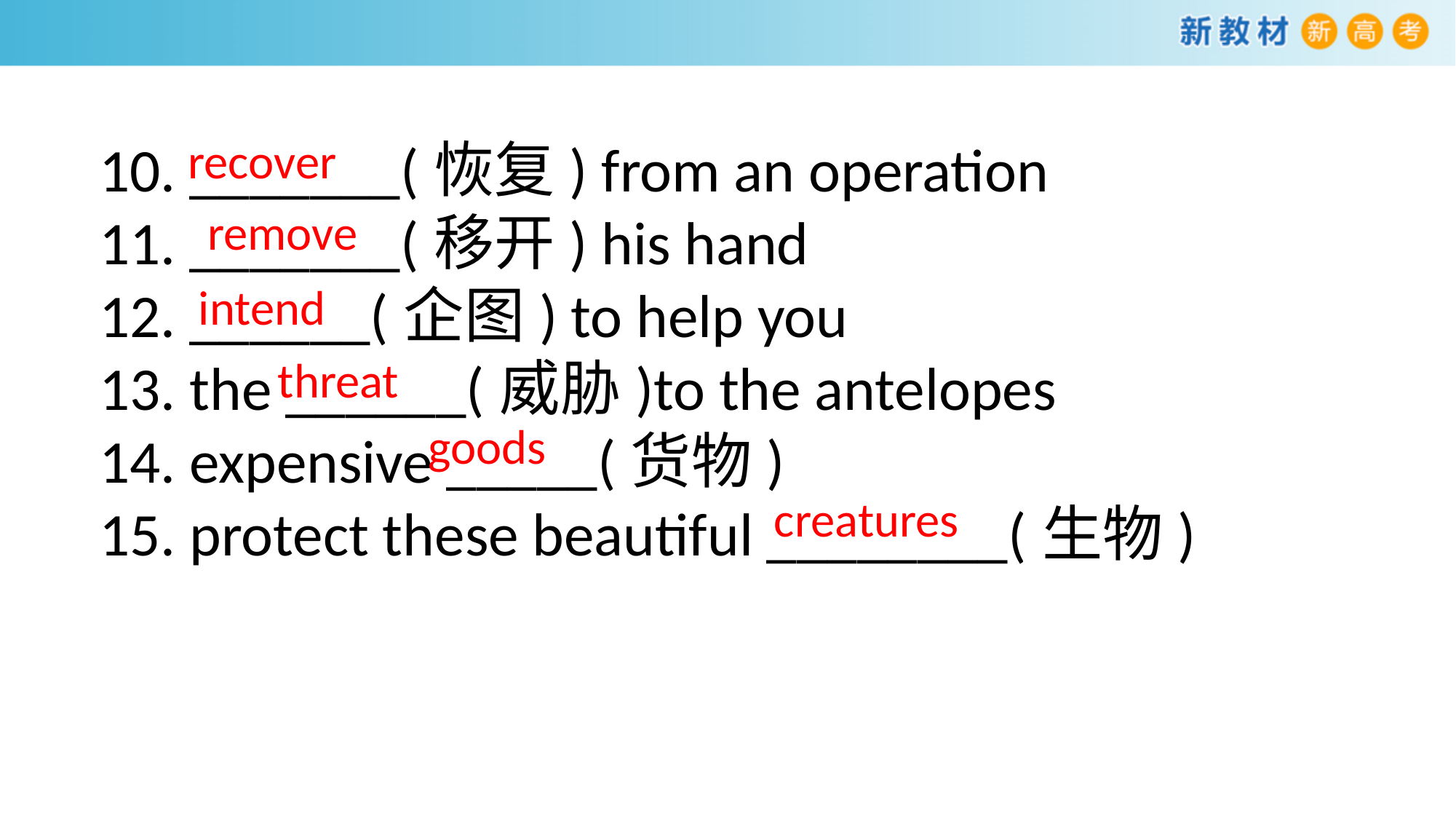

recover
10. _______(恢复) from an operation
11. _______(移开) his hand
12. ______(企图) to help you
13. the ______(威胁)to the antelopes
14. expensive _____(货物)
15. protect these beautiful ________(生物)
remove
intend
threat
goods
creatures